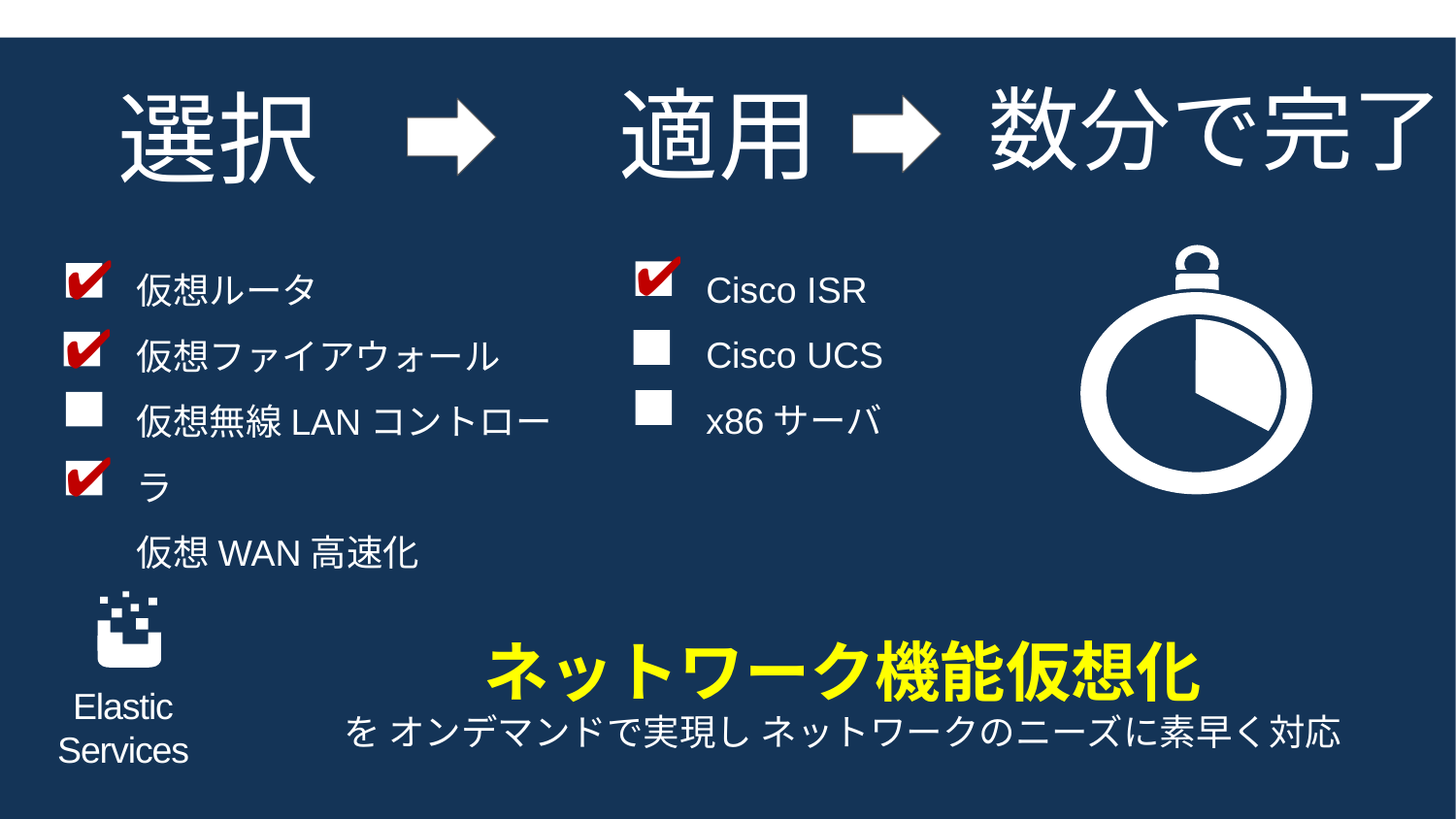

適用
✔
Cisco ISR
Cisco UCS
x86サーバ

数分で完了

選択
✔
仮想ルータ
仮想ファイアウォール
仮想無線LANコントローラ
仮想WAN高速化

✔

✔

ネットワーク機能仮想化
を オンデマンドで実現し ネットワークのニーズに素早く対応
Elastic
Services